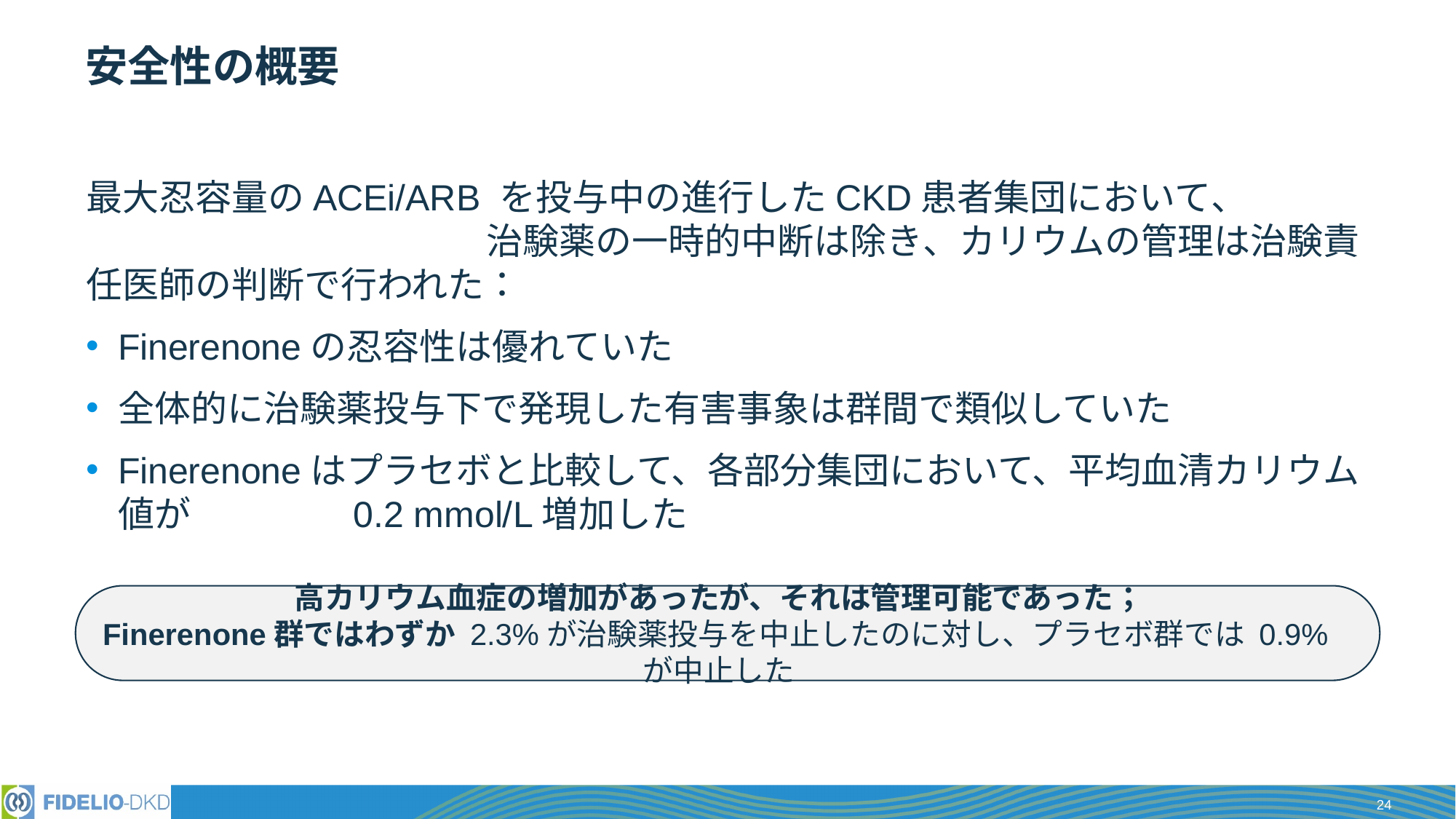

# 安全性の概要
最大忍容量のACEi/ARB を投与中の進行したCKD患者集団において、　　　　　　　　　　　　　　治験薬の一時的中断は除き、カリウムの管理は治験責任医師の判断で行われた：
Finerenoneの忍容性は優れていた
全体的に治験薬投与下で発現した有害事象は群間で類似していた
Finerenoneはプラセボと比較して、各部分集団において、平均血清カリウム値が　　　　 0.2 mmol/L増加した

高カリウム血症の増加があったが、それは管理可能であった；
Finerenone群ではわずか 2.3%が治験薬投与を中止したのに対し、プラセボ群では 0.9%が中止した
24